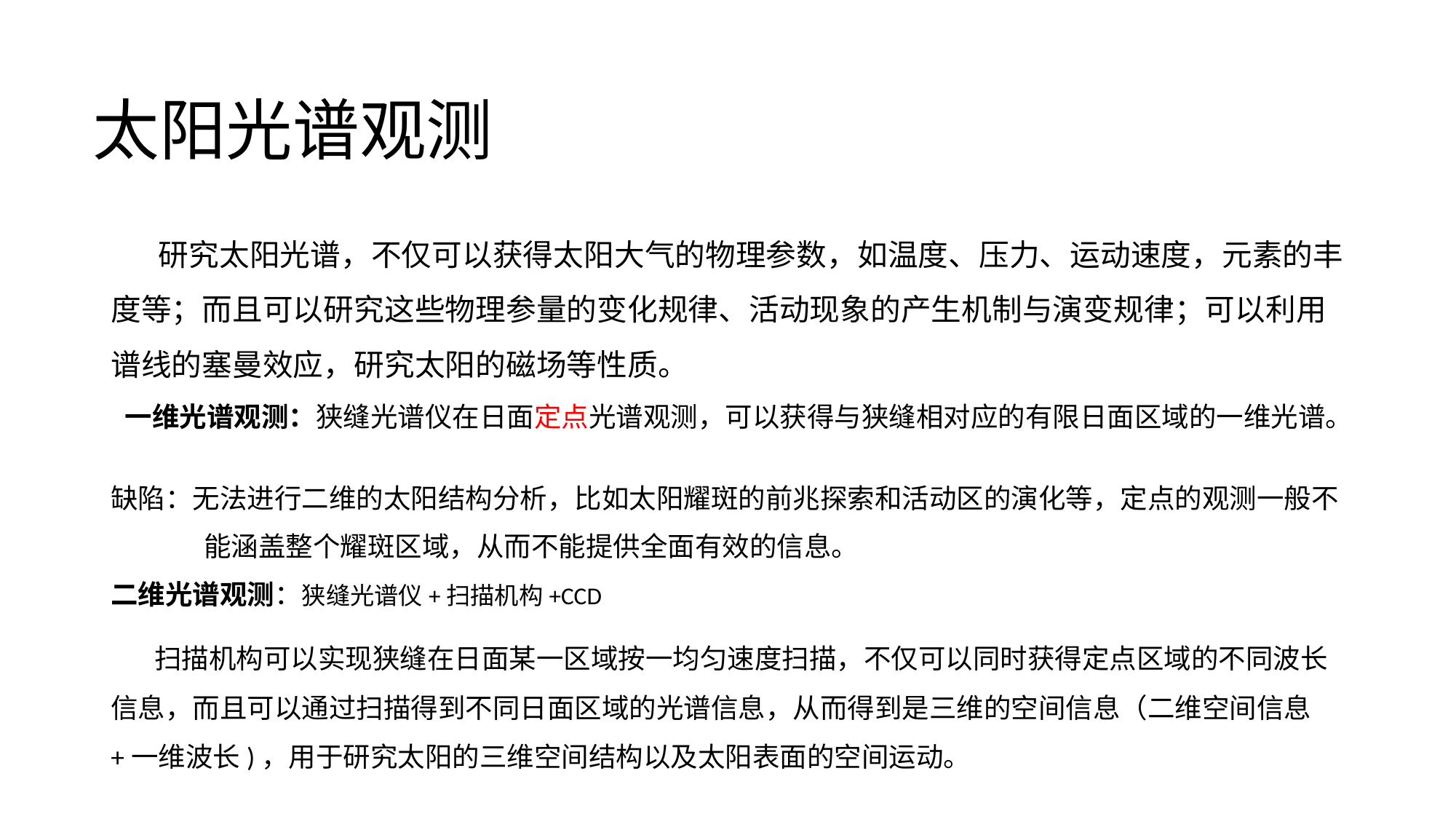

# 太阳光谱观测
      研究太阳光谱，不仅可以获得太阳大气的物理参数，如温度、压力、运动速度，元素的丰度等；而且可以研究这些物理参量的变化规律、活动现象的产生机制与演变规律；可以利用谱线的塞曼效应，研究太阳的磁场等性质。
 一维光谱观测：狭缝光谱仪在日面定点光谱观测，可以获得与狭缝相对应的有限日面区域的一维光谱。
缺陷：无法进行二维的太阳结构分析，比如太阳耀斑的前兆探索和活动区的演化等，定点的观测一般不
              能涵盖整个耀斑区域，从而不能提供全面有效的信息。
二维光谱观测：狭缝光谱仪+扫描机构+CCD
      扫描机构可以实现狭缝在日面某一区域按一均匀速度扫描，不仅可以同时获得定点区域的不同波长信息，而且可以通过扫描得到不同日面区域的光谱信息，从而得到是三维的空间信息（二维空间信息+一维波长)，用于研究太阳的三维空间结构以及太阳表面的空间运动。